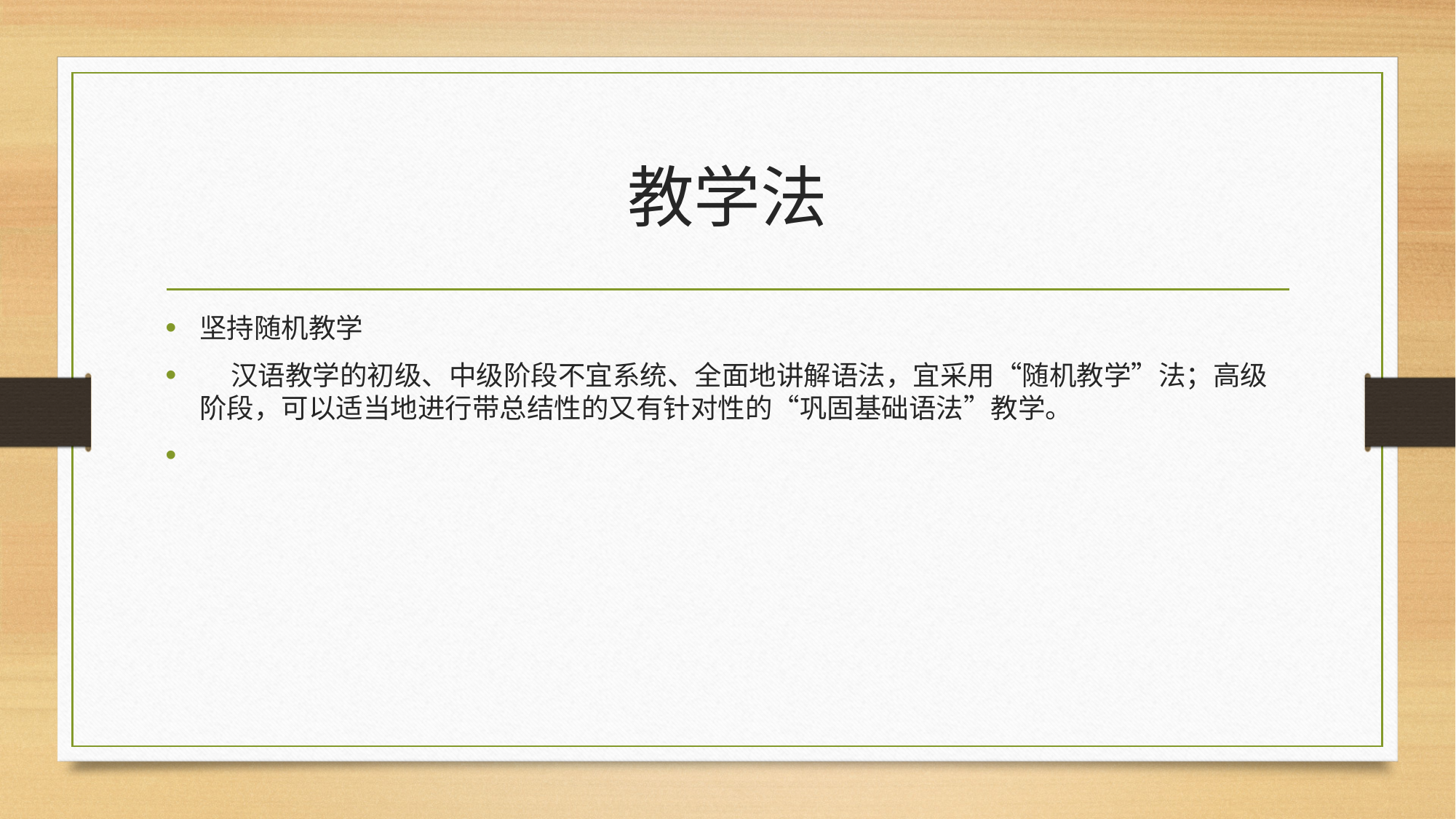

# 教学法
坚持随机教学
    汉语教学的初级、中级阶段不宜系统、全面地讲解语法，宜采用“随机教学”法；高级阶段，可以适当地进行带总结性的又有针对性的“巩固基础语法”教学。